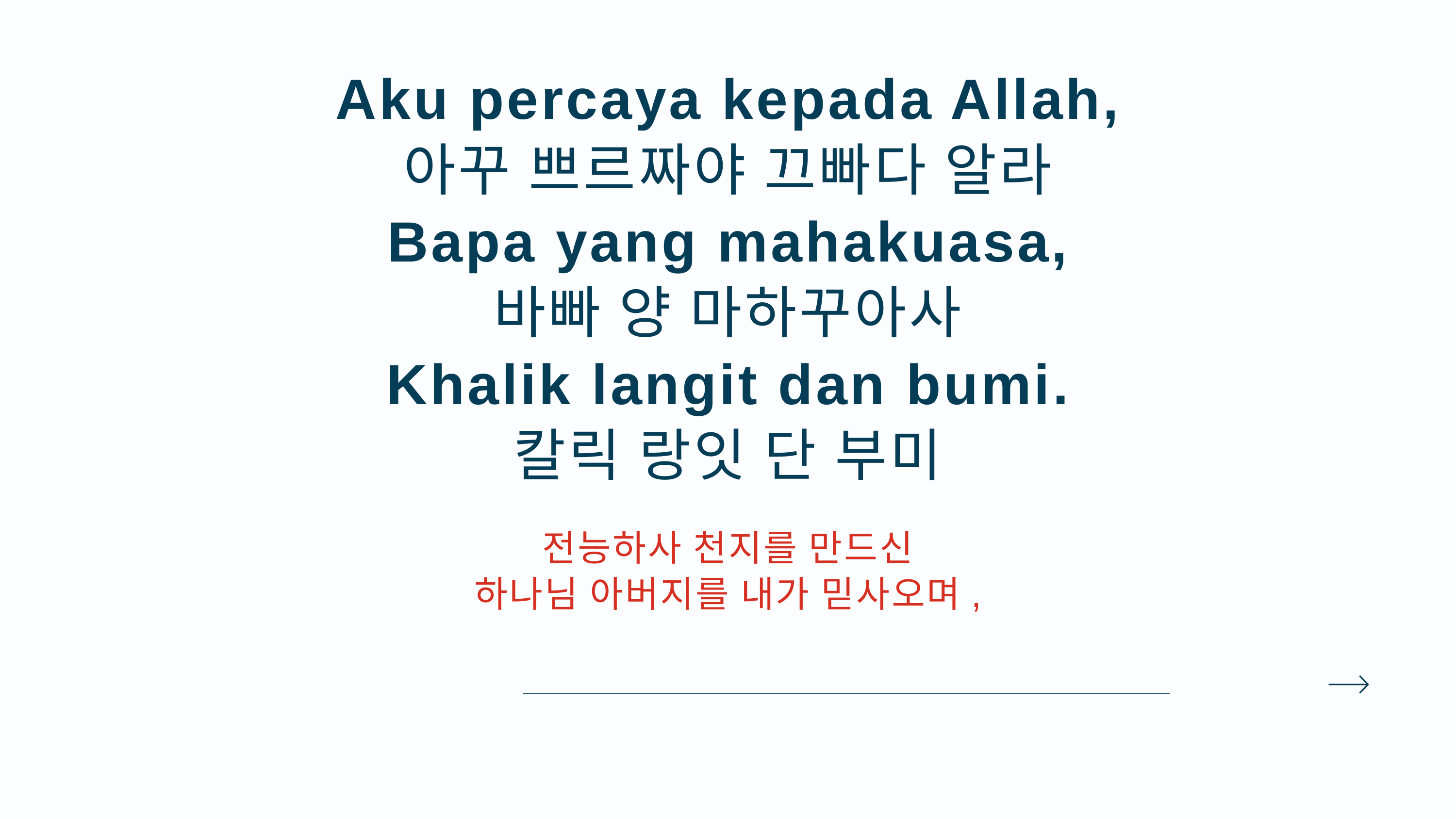

Aku percaya kepada Allah,
아꾸 쁘르짜야 끄빠다 알라
Bapa yang mahakuasa,
바빠 양 마하꾸아사
Khalik langit dan bumi.
칼릭 랑잇 단 부미

전능하사 천지를 만드신
하나님 아버지를 내가 믿사오며,